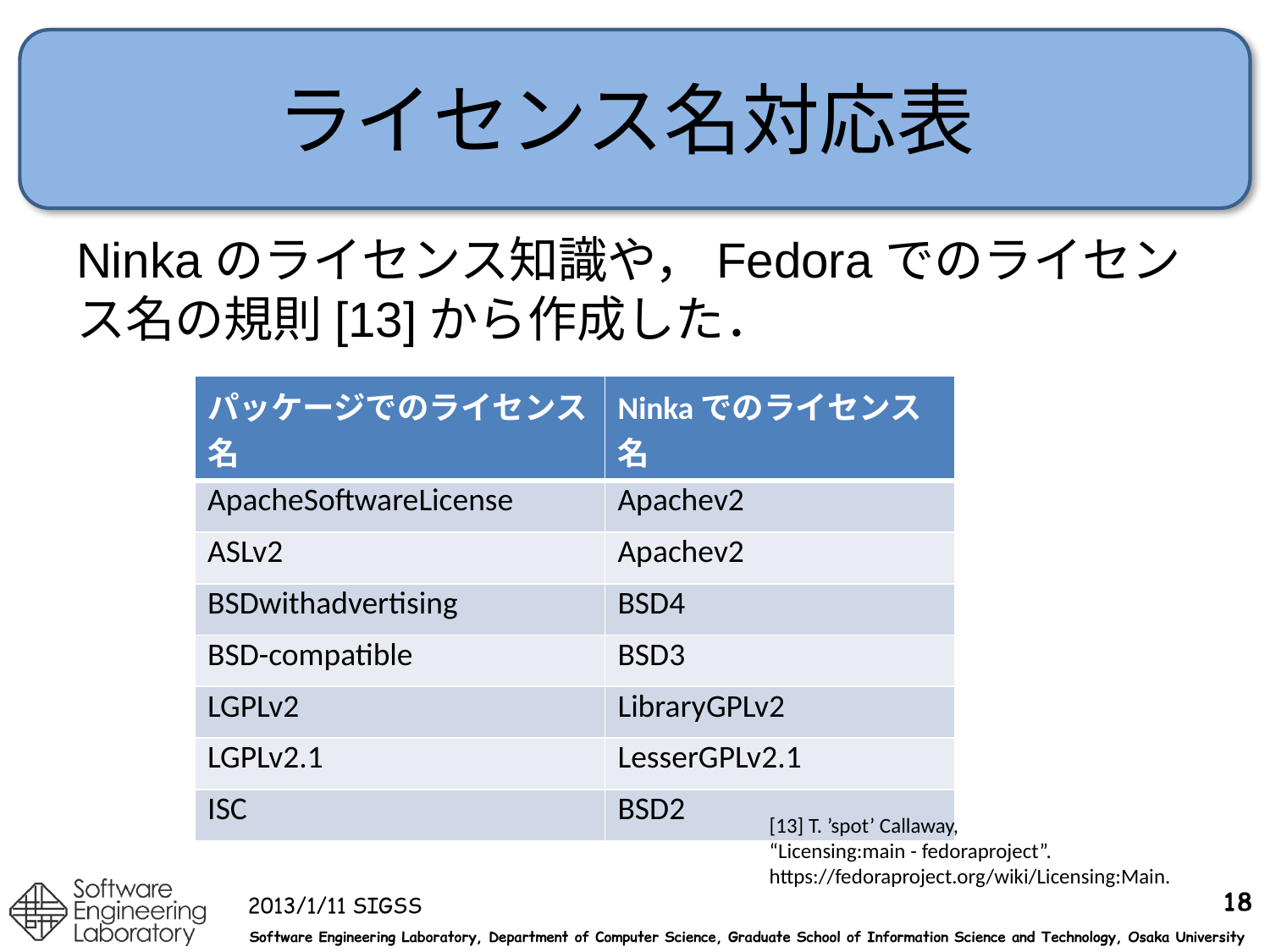

# ライセンス名対応表
Ninkaのライセンス知識や，Fedoraでのライセンス名の規則[13]から作成した．
| パッケージでのライセンス名 | Ninkaでのライセンス名 |
| --- | --- |
| ApacheSoftwareLicense | Apachev2 |
| ASLv2 | Apachev2 |
| BSDwithadvertising | BSD4 |
| BSD-compatible | BSD3 |
| LGPLv2 | LibraryGPLv2 |
| LGPLv2.1 | LesserGPLv2.1 |
| ISC | BSD2 |
[13] T. ’spot’ Callaway,
“Licensing:main - fedoraproject”.
https://fedoraproject.org/wiki/Licensing:Main.
18
2013/1/11 SIGSS